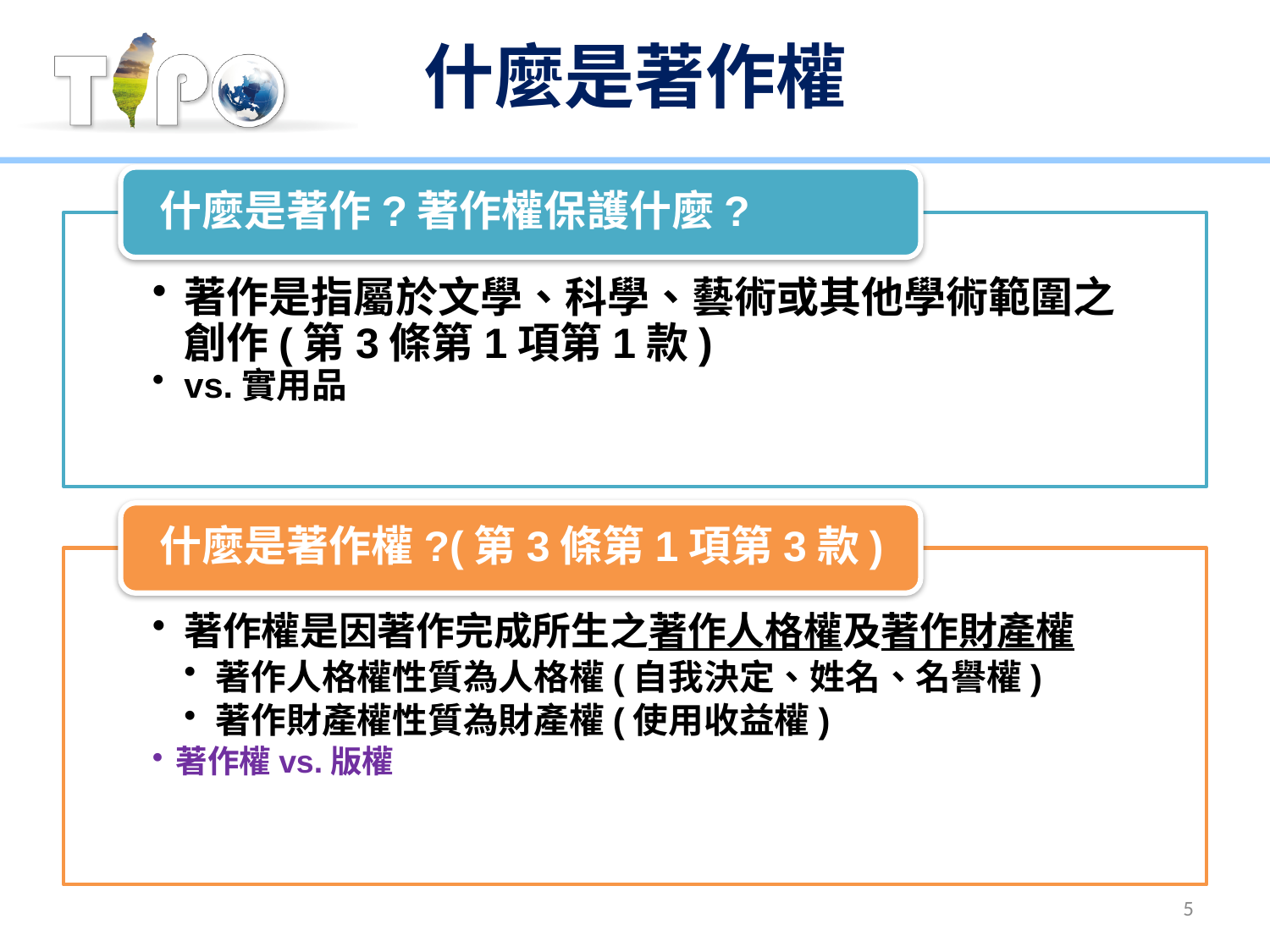

# 什麼是著作權
著作是指屬於文學、科學、藝術或其他學術範圍之創作(第3條第1項第1款)
vs.實用品
什麼是著作?著作權保護什麼?
著作權是因著作完成所生之著作人格權及著作財產權
著作人格權性質為人格權(自我決定、姓名、名譽權)
著作財產權性質為財產權(使用收益權)
著作權vs.版權
什麼是著作權?(第3條第1項第3款)
5